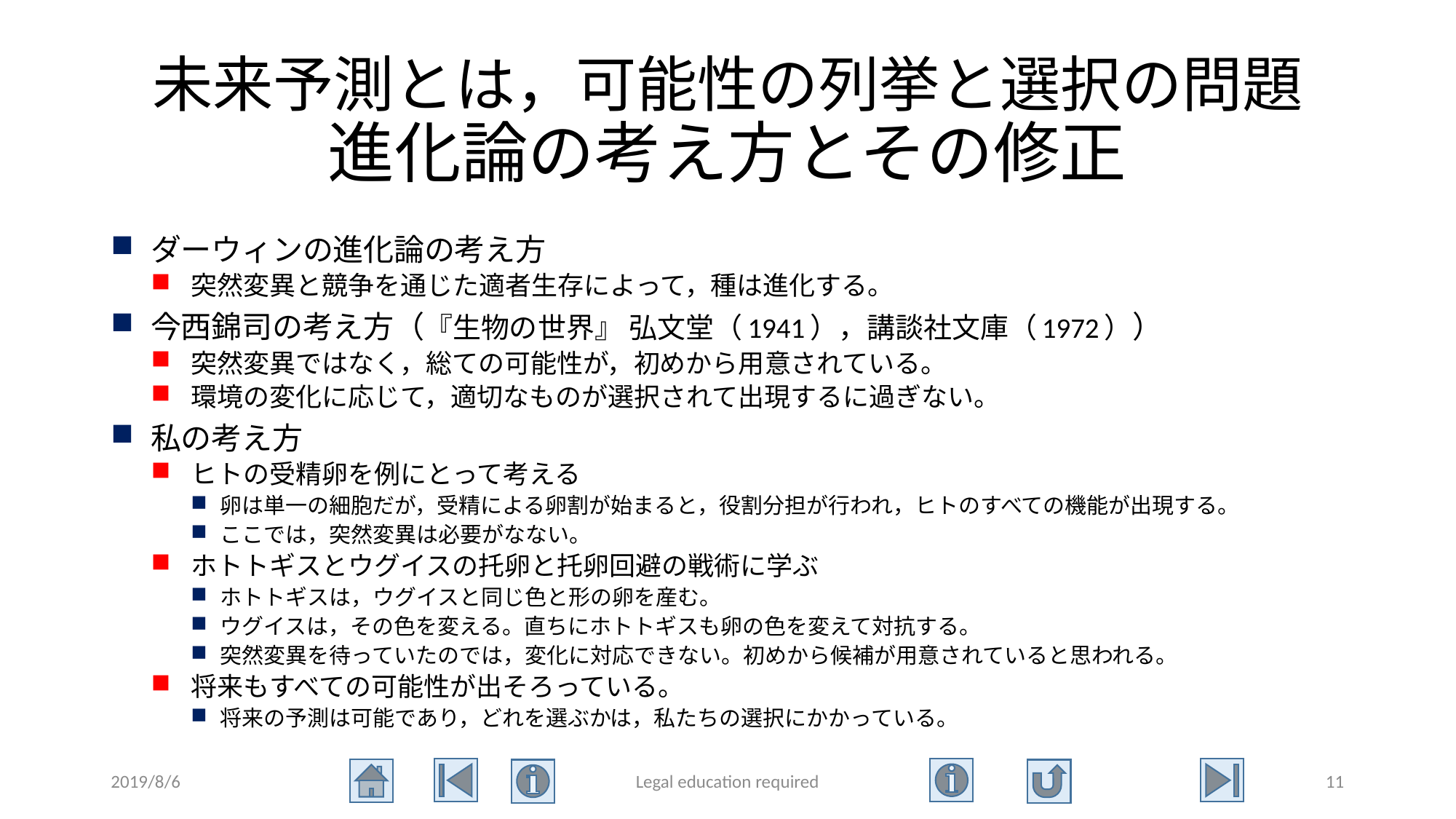

# 未来予測とは，可能性の列挙と選択の問題 進化論の考え方とその修正
ダーウィンの進化論の考え方
突然変異と競争を通じた適者生存によって，種は進化する。
今西錦司の考え方（『生物の世界』 弘文堂（1941），講談社文庫（1972））
突然変異ではなく，総ての可能性が，初めから用意されている。
環境の変化に応じて，適切なものが選択されて出現するに過ぎない。
私の考え方
ヒトの受精卵を例にとって考える
卵は単一の細胞だが，受精による卵割が始まると，役割分担が行われ，ヒトのすべての機能が出現する。
ここでは，突然変異は必要がなない。
ホトトギスとウグイスの托卵と托卵回避の戦術に学ぶ
ホトトギスは，ウグイスと同じ色と形の卵を産む。
ウグイスは，その色を変える。直ちにホトトギスも卵の色を変えて対抗する。
突然変異を待っていたのでは，変化に対応できない。初めから候補が用意されていると思われる。
将来もすべての可能性が出そろっている。
将来の予測は可能であり，どれを選ぶかは，私たちの選択にかかっている。
2019/8/6
Legal education required
11